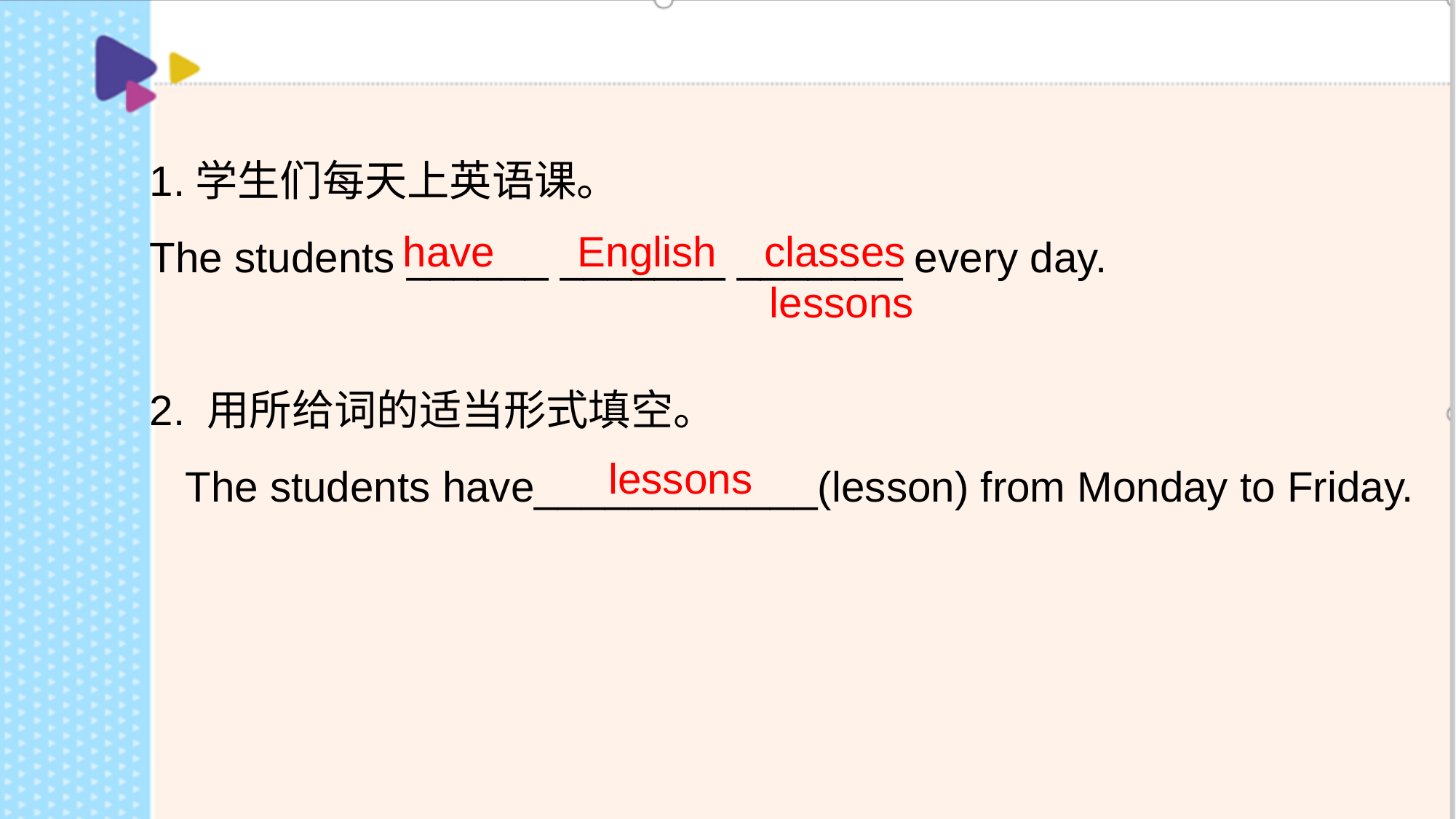

1.学生们每天上英语课。
The students ______ _______ _______ every day.

2. 用所给词的适当形式填空。
   The students have____________(lesson) from Monday to Friday.
have       English    classes
                               lessons
 lessons